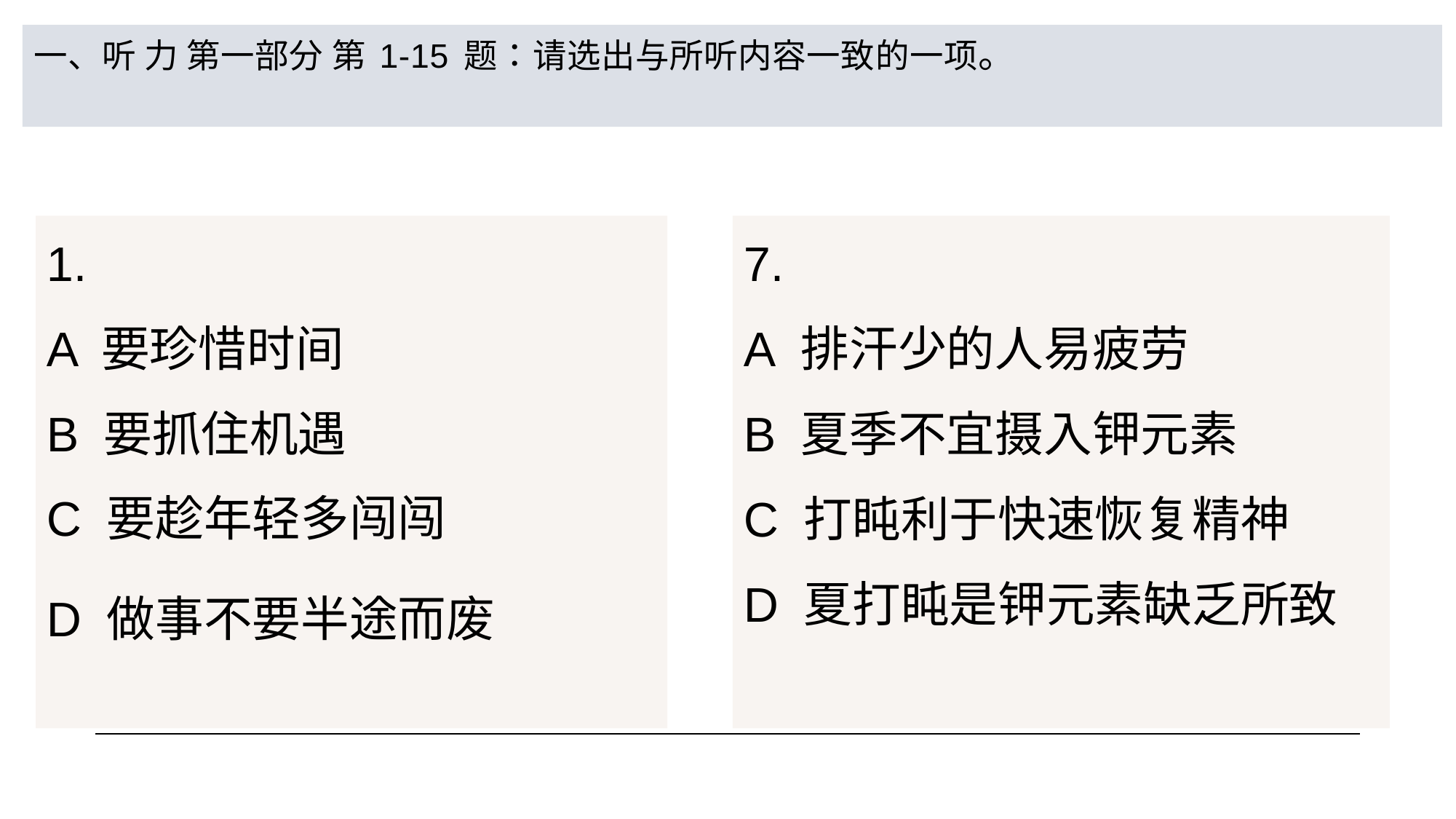

# 一、听 力 第一部分 第 1-15 题：请选出与所听内容一致的一项。
1.
A 要珍惜时间
B 要抓住机遇
C 要趁年轻多闯闯
D 做事不要半途而废
7.
A 排汗少的人易疲劳
B 夏季不宜摄入钾元素
C 打盹利于快速恢复精神
D 夏打盹是钾元素缺乏所致